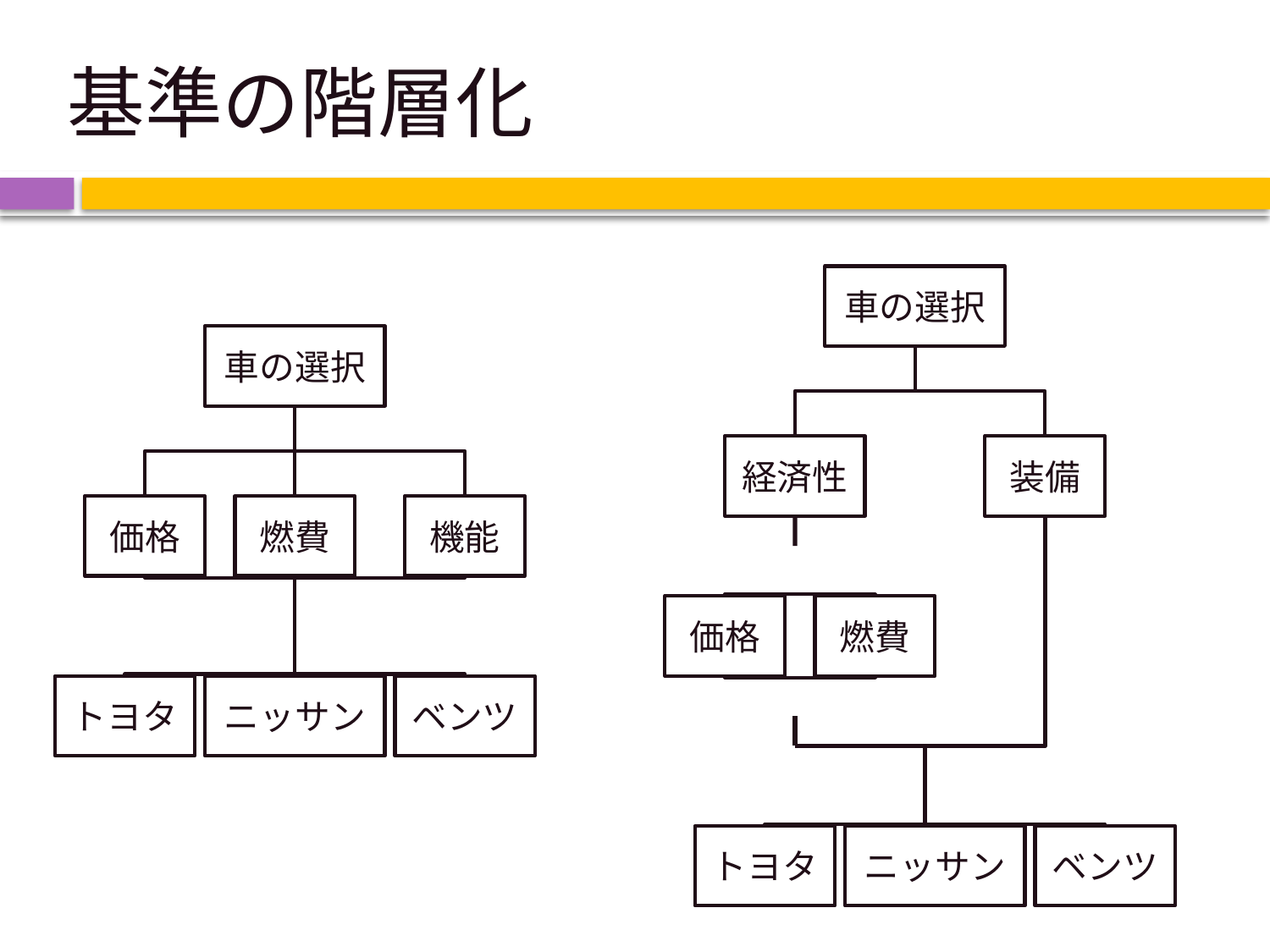

# 基準の階層化
車の選択
車の選択
経済性
装備
価格
燃費
機能
価格
燃費
トヨタ
ニッサン
ベンツ
トヨタ
ニッサン
ベンツ